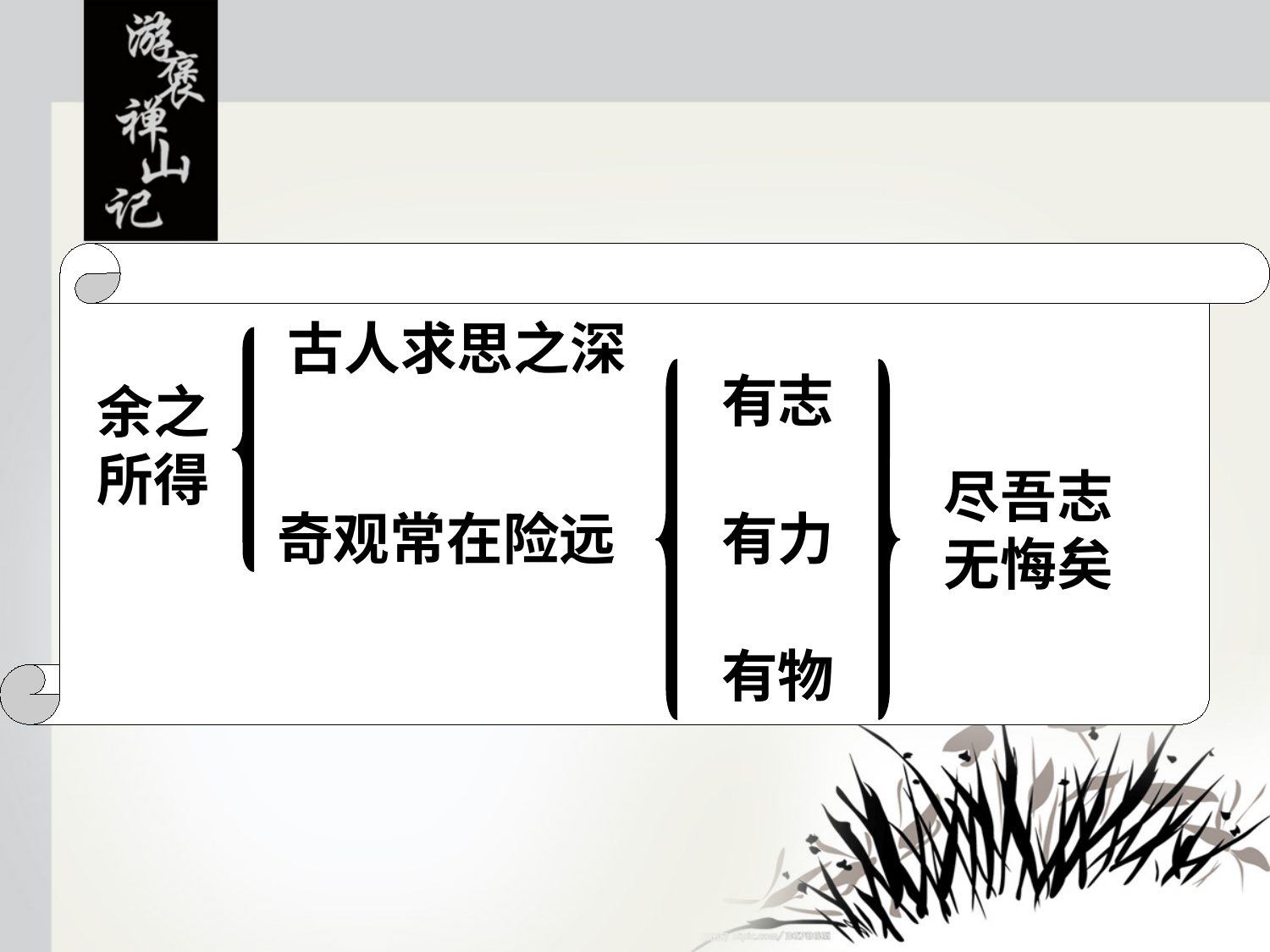

古人求思之深

有志

余之所得
尽吾志 无悔矣
奇观常在险远
有力
有物